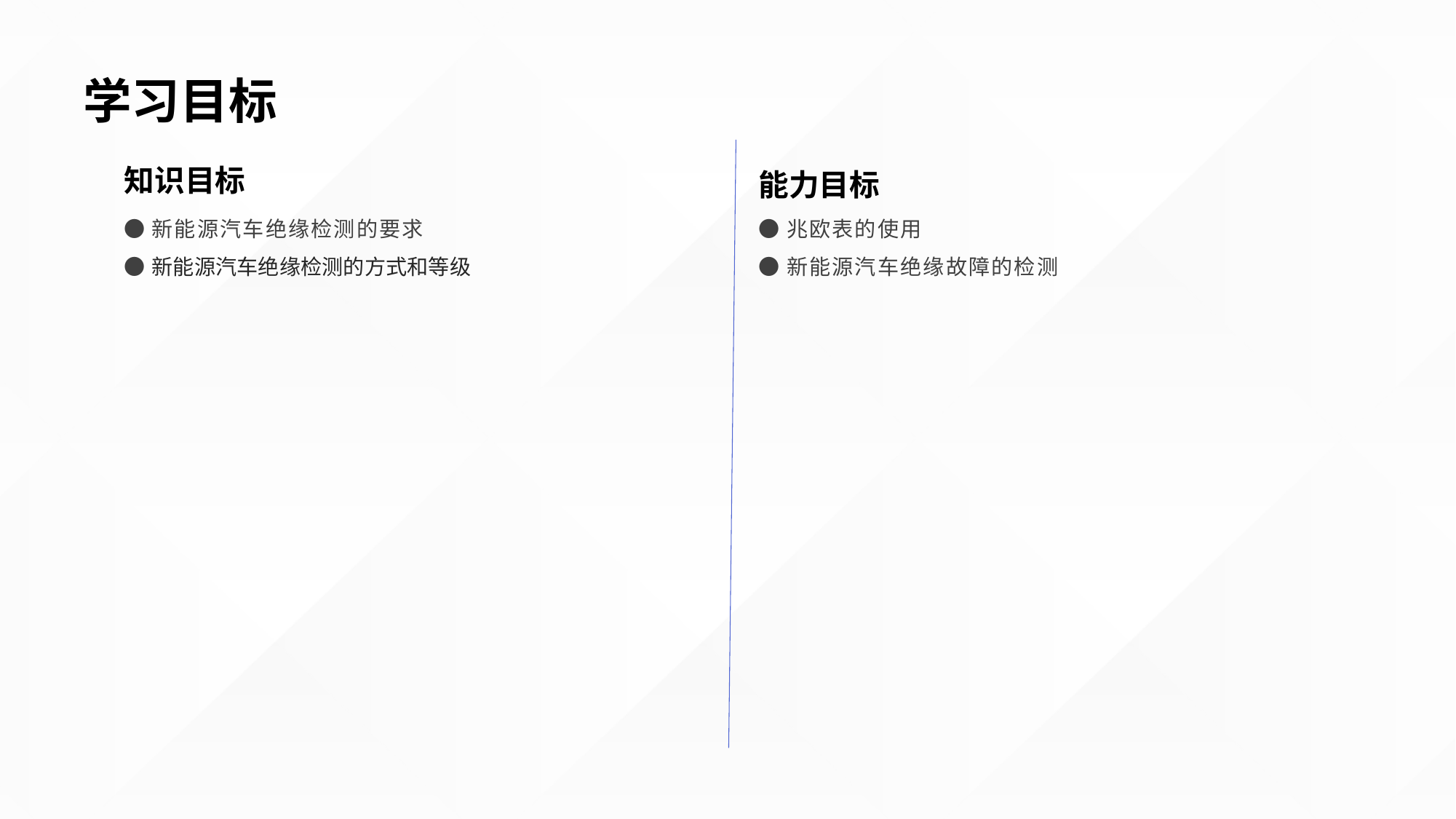

学习目标
知识目标
能力目标
●新能源汽车绝缘检测的要求
●新能源汽车绝缘检测的方式和等级
●兆欧表的使用
●新能源汽车绝缘故障的检测